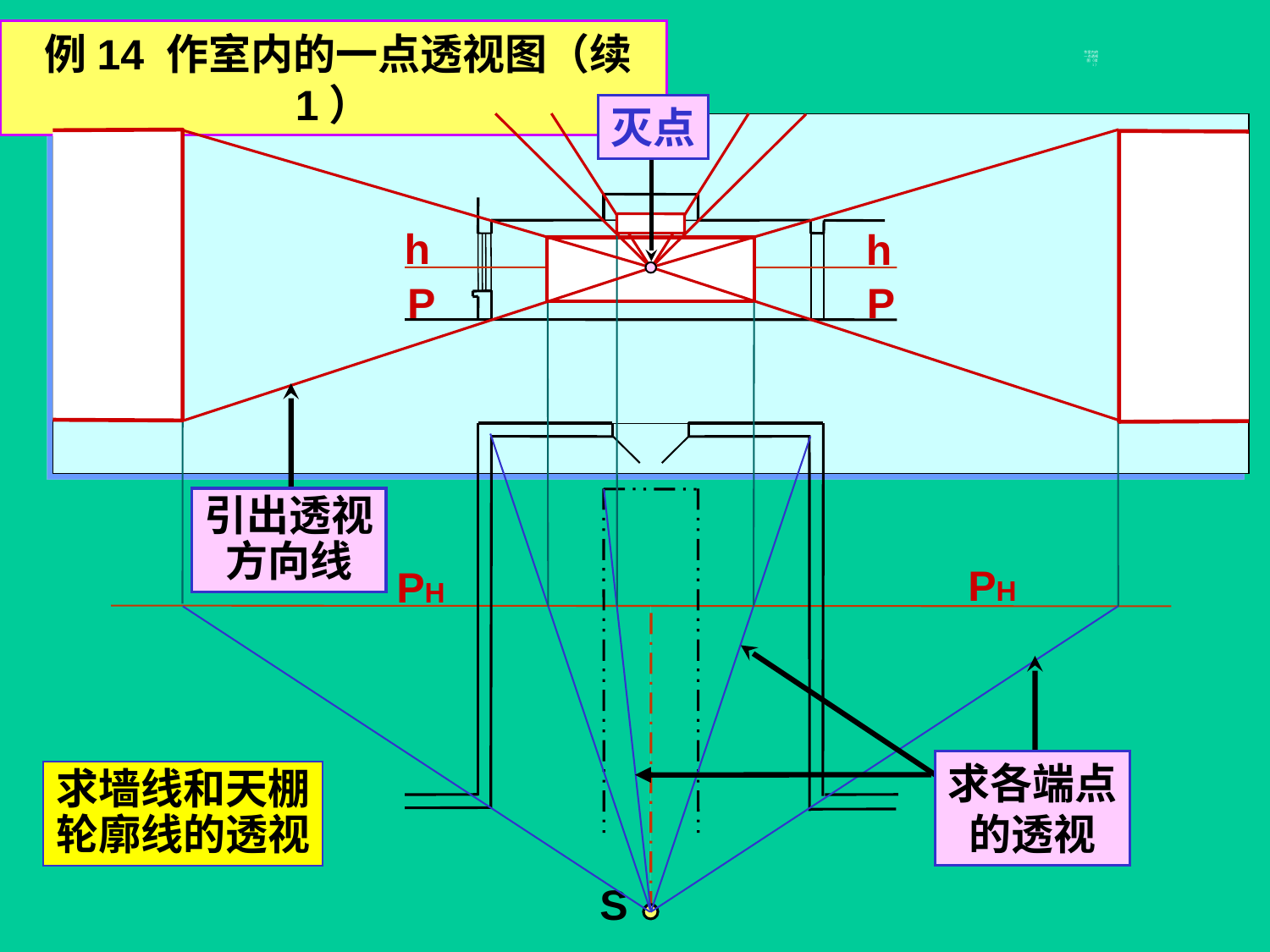

例14 作室内的一点透视图（续1）
# 作室内的一点透视图（续1）
灭点

P
P
h
h

PH
PH

S

引出透视
方向线

求各端点
的透视

求墙线和天棚
轮廓线的透视